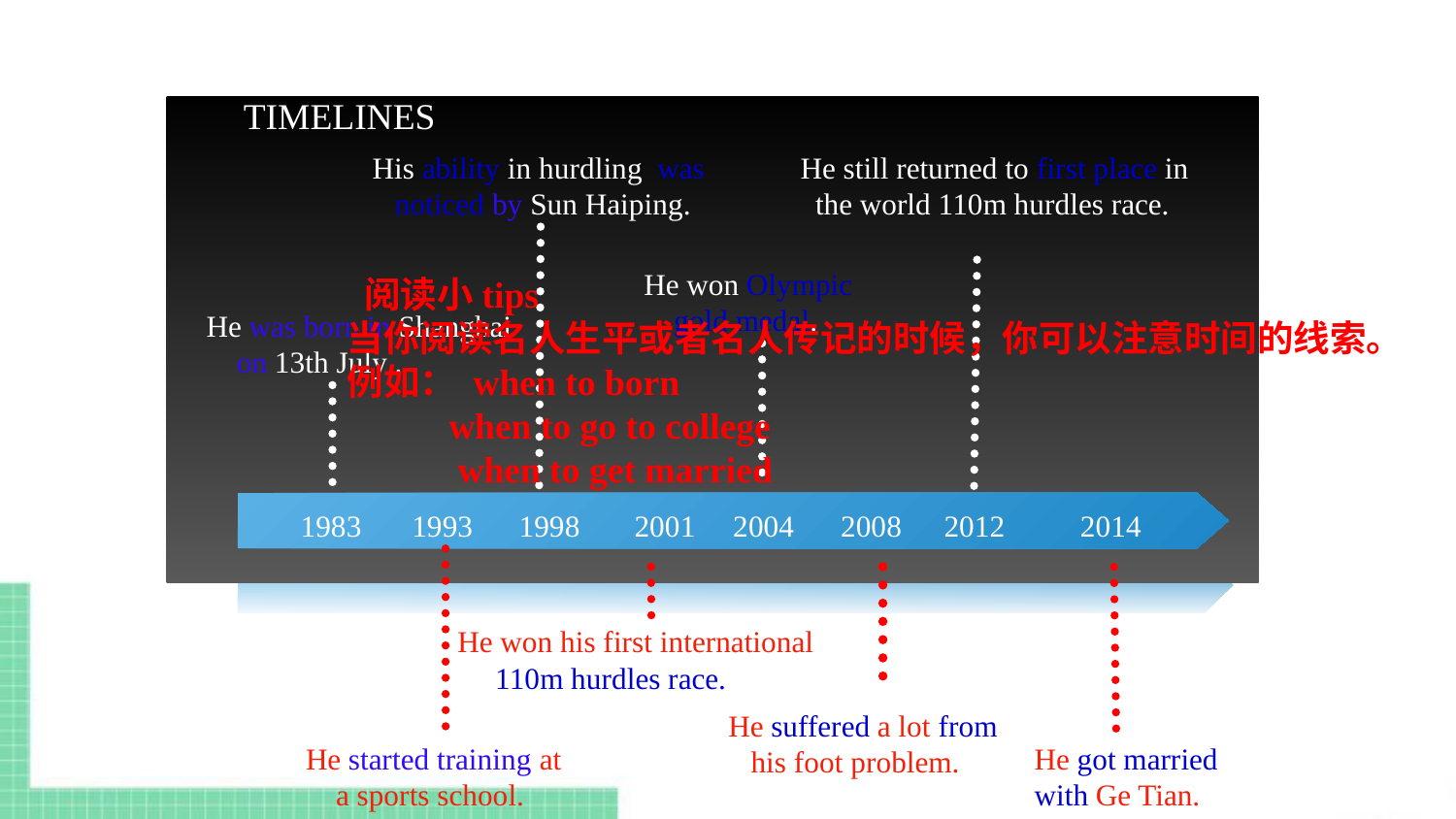

TIMELINES

He still returned to first place in
  the world 110m hurdles race.
His ability in hurdling  was      noticed by Sun Haiping.

He won Olympic
    gold medal.

 阅读小tips
当你阅读名人生平或者名人传记的时候，你可以注意时间的线索。
例如： when to born
           when to go to college
            when to get married
He was born in Shanghai
    on 13th July .

1983
1993
1998
2001
2008
2012
2014
2004

He won his first international
     110m hurdles race.
He suffered a lot from
   his foot problem.
He started training at
    a sports school.
He got married
with Ge Tian.